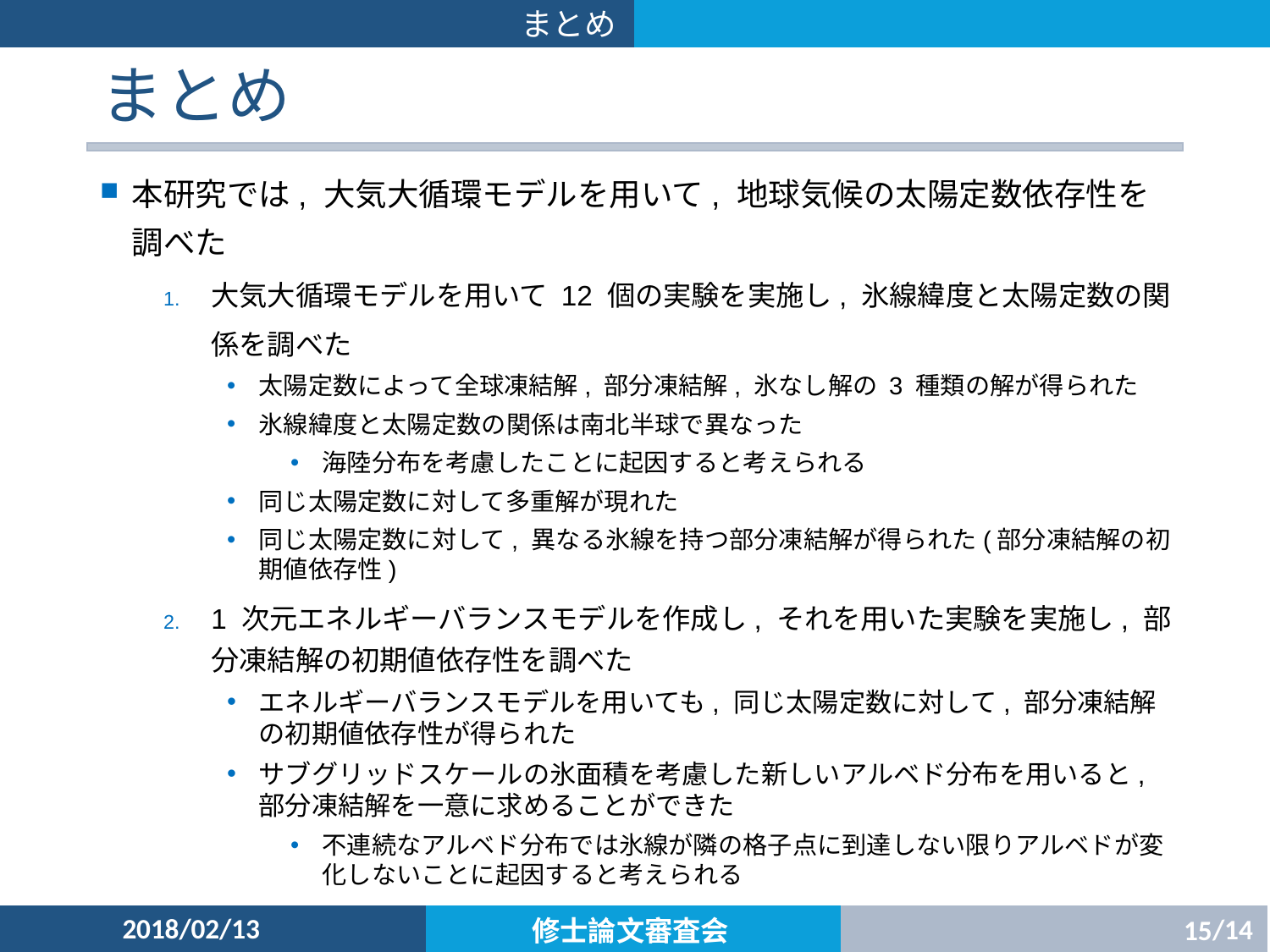

# まとめ
本研究では, 大気大循環モデルを用いて, 地球気候の太陽定数依存性を調べた
大気大循環モデルを用いて 12 個の実験を実施し, 氷線緯度と太陽定数の関係を調べた
太陽定数によって全球凍結解, 部分凍結解, 氷なし解の 3 種類の解が得られた
氷線緯度と太陽定数の関係は南北半球で異なった
海陸分布を考慮したことに起因すると考えられる
同じ太陽定数に対して多重解が現れた
同じ太陽定数に対して, 異なる氷線を持つ部分凍結解が得られた(部分凍結解の初期値依存性)
1 次元エネルギーバランスモデルを作成し, それを用いた実験を実施し, 部分凍結解の初期値依存性を調べた
エネルギーバランスモデルを用いても, 同じ太陽定数に対して, 部分凍結解の初期値依存性が得られた
サブグリッドスケールの氷面積を考慮した新しいアルベド分布を用いると, 部分凍結解を一意に求めることができた
不連続なアルベド分布では氷線が隣の格子点に到達しない限りアルベドが変化しないことに起因すると考えられる
2018/02/13
15
修士論文審査会